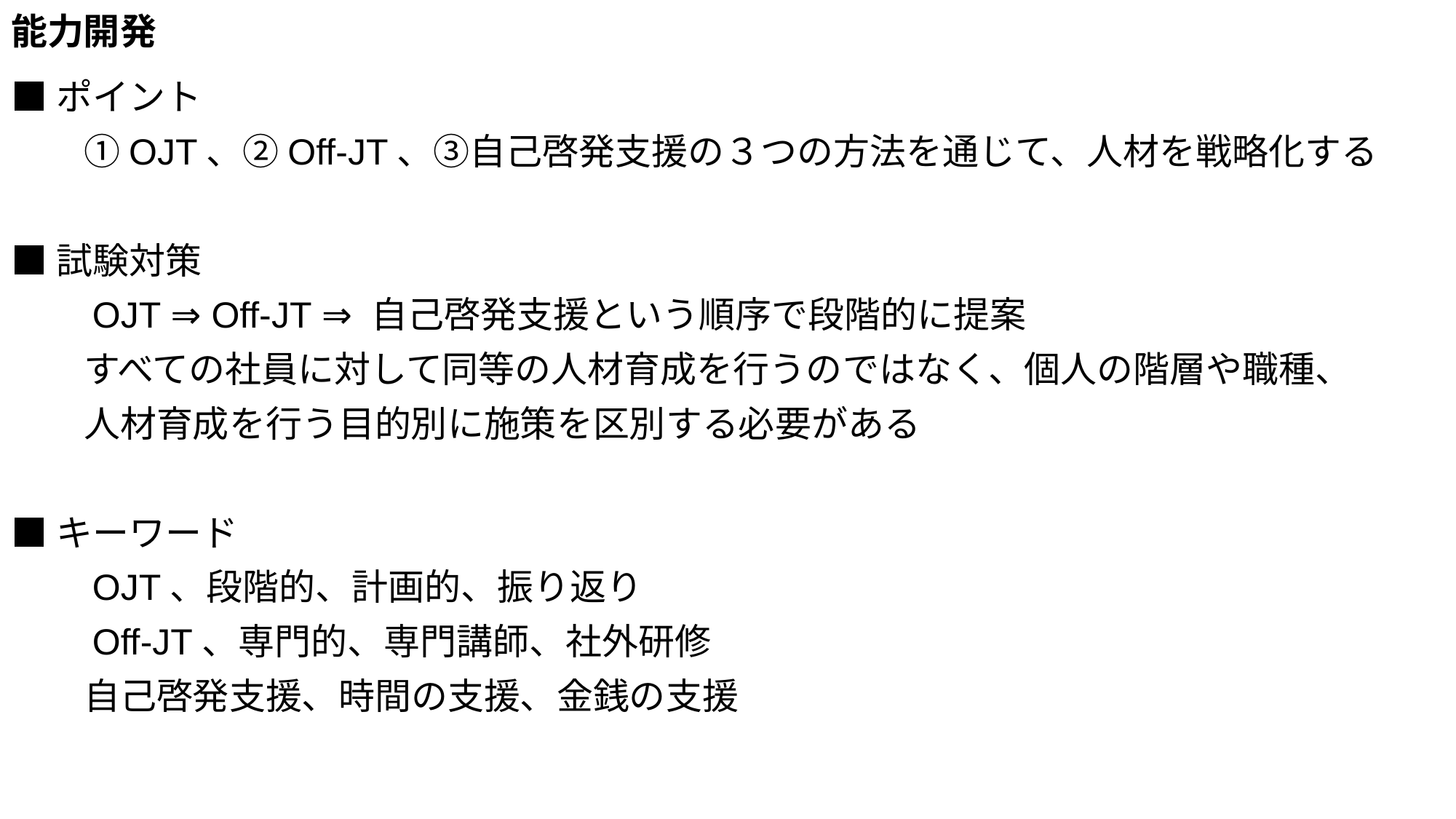

# 能力開発
■ポイント
　　①OJT、②Off-JT、③自己啓発支援の３つの方法を通じて、人材を戦略化する

■試験対策
　　OJT ⇒ Off-JT ⇒ 自己啓発支援という順序で段階的に提案
　　すべての社員に対して同等の人材育成を行うのではなく、個人の階層や職種、
　　人材育成を行う目的別に施策を区別する必要がある

■キーワード
　　OJT、段階的、計画的、振り返り
　　Off-JT、専門的、専門講師、社外研修
　　自己啓発支援、時間の支援、金銭の支援